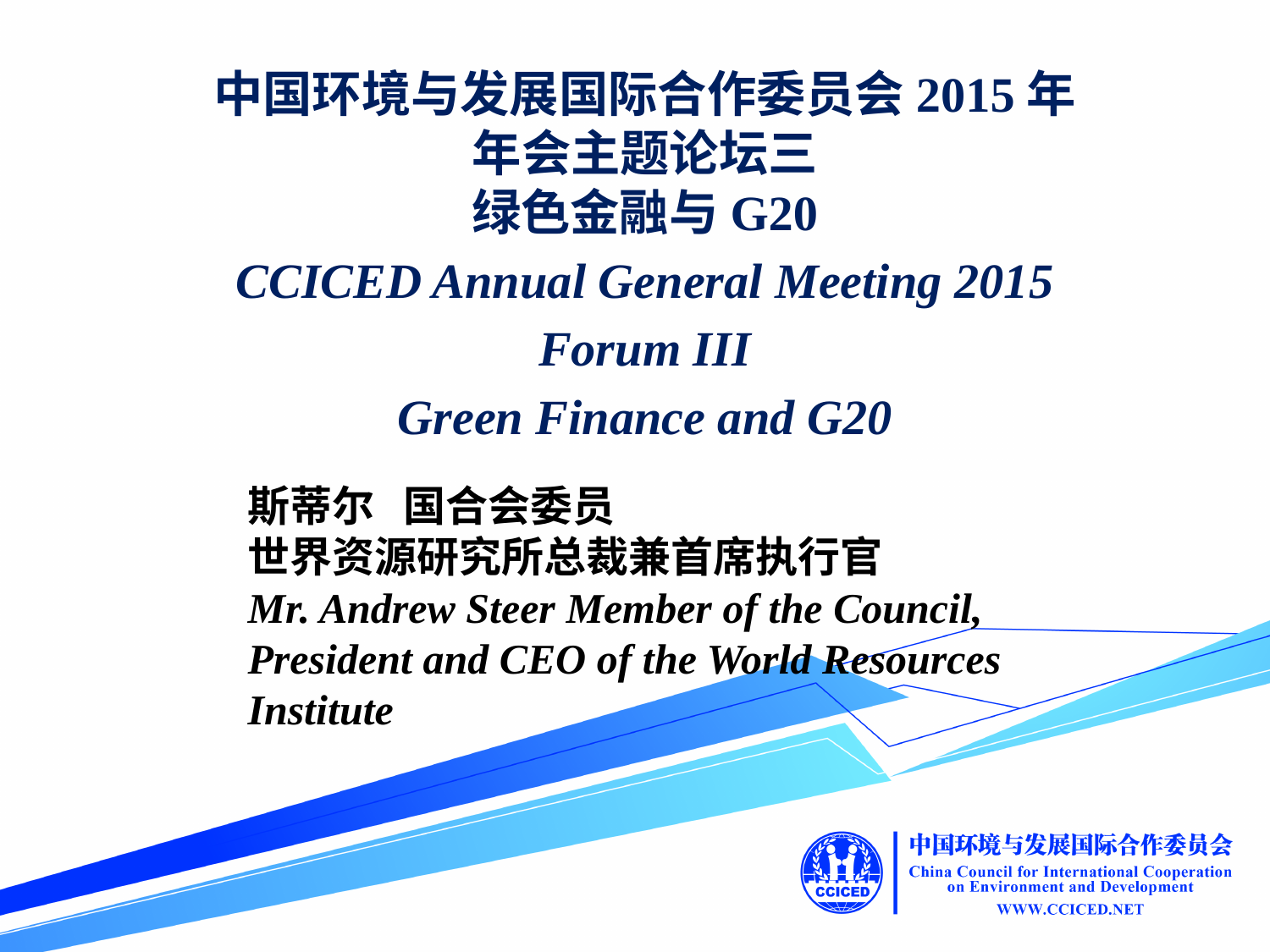

中国环境与发展国际合作委员会2015年
年会主题论坛三
绿色金融与G20
CCICED Annual General Meeting 2015
Forum III
Green Finance and G20
斯蒂尔   国合会委员
世界资源研究所总裁兼首席执行官
Mr. Andrew Steer Member of the Council, President and CEO of the World Resources Institute